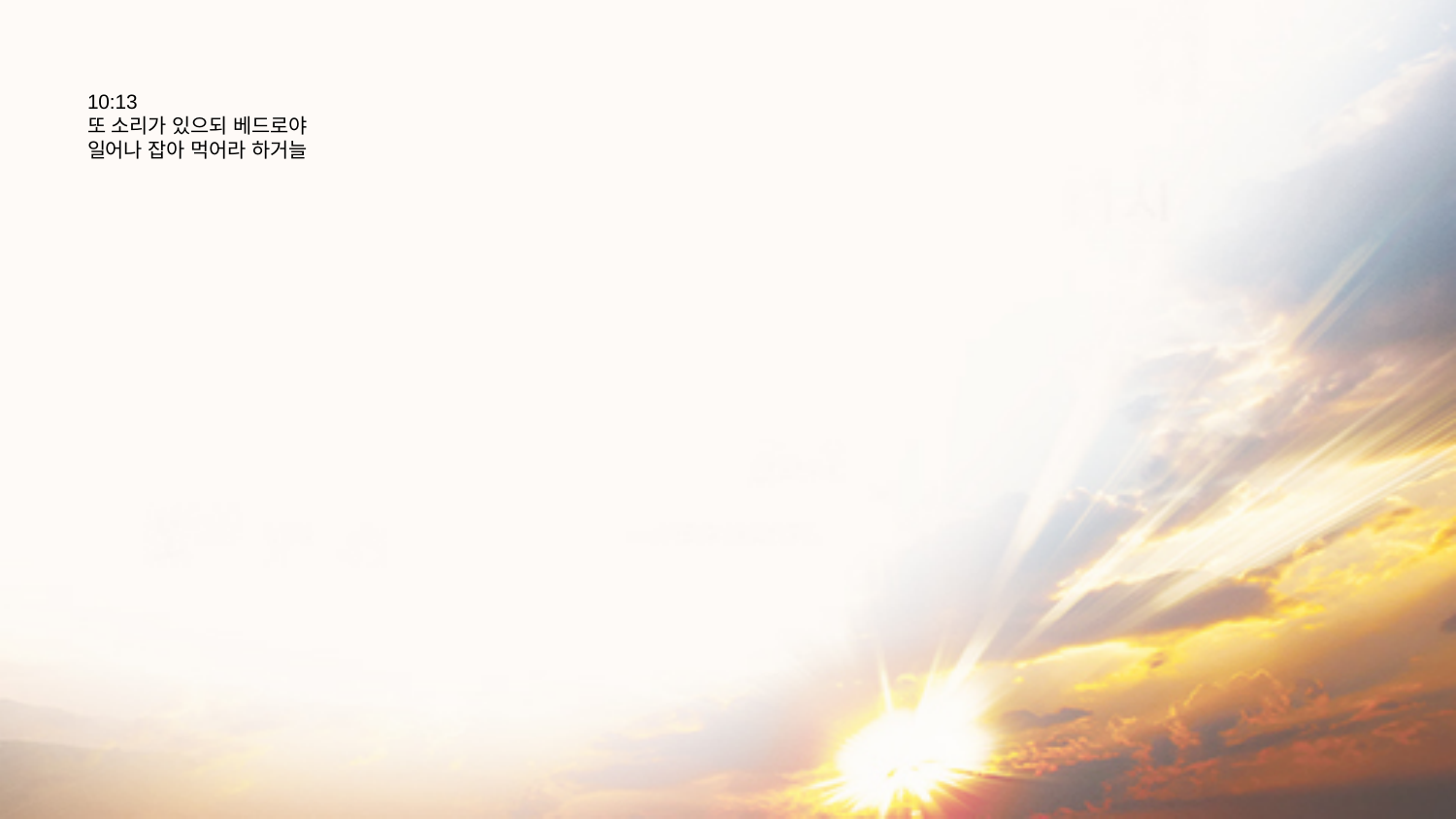

# 10:13 또 소리가 있으되 베드로야 일어나 잡아 먹어라 하거늘